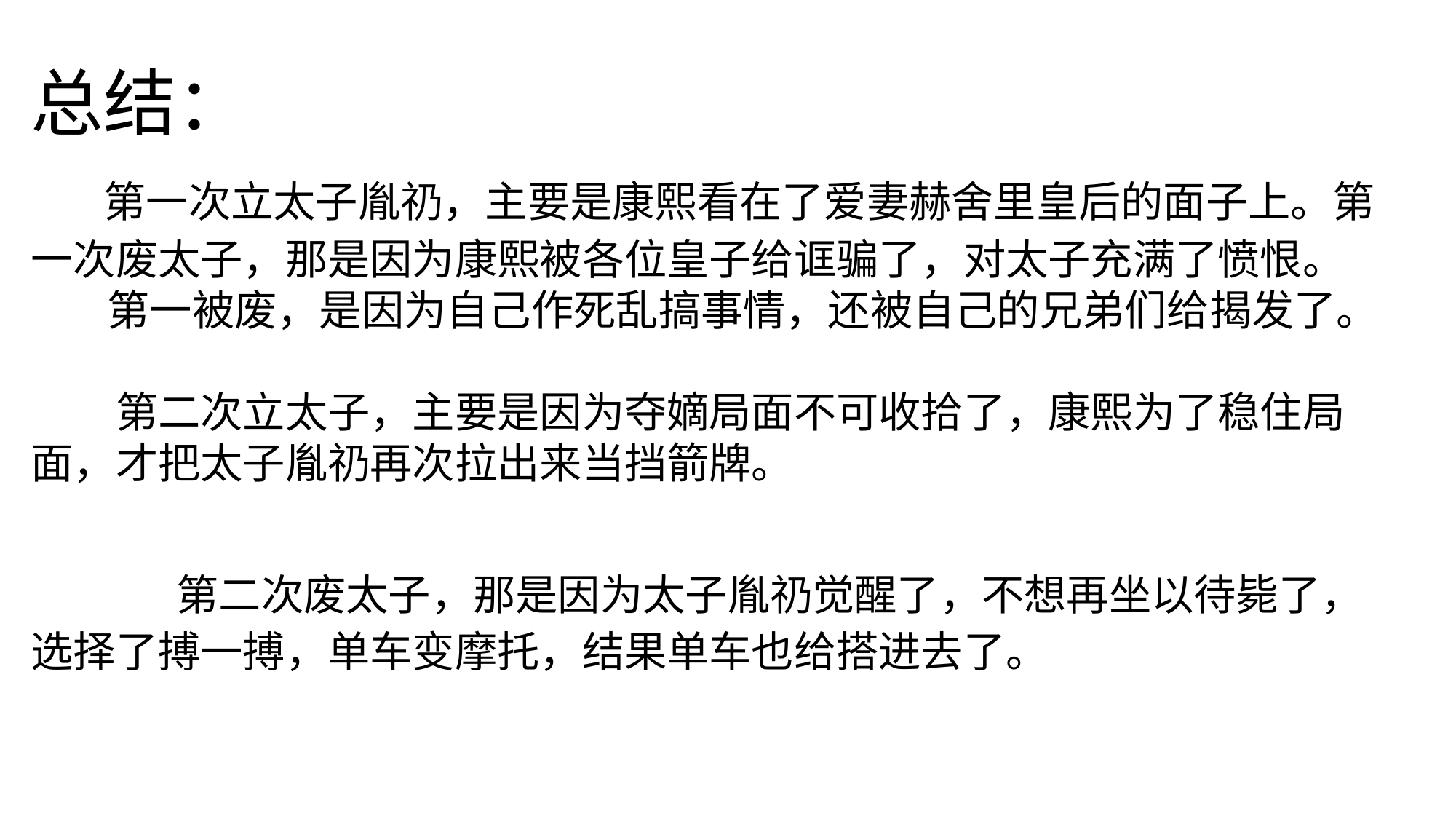

总结：
　第一次立太子胤礽，主要是康熙看在了爱妻赫舍里皇后的面子上。第一次废太子，那是因为康熙被各位皇子给诓骗了，对太子充满了愤恨。
       第一被废，是因为自己作死乱搞事情，还被自己的兄弟们给揭发了。

　　第二次立太子，主要是因为夺嫡局面不可收拾了，康熙为了稳住局面，才把太子胤礽再次拉出来当挡箭牌。

　　第二次废太子，那是因为太子胤礽觉醒了，不想再坐以待毙了，选择了搏一搏，单车变摩托，结果单车也给搭进去了。